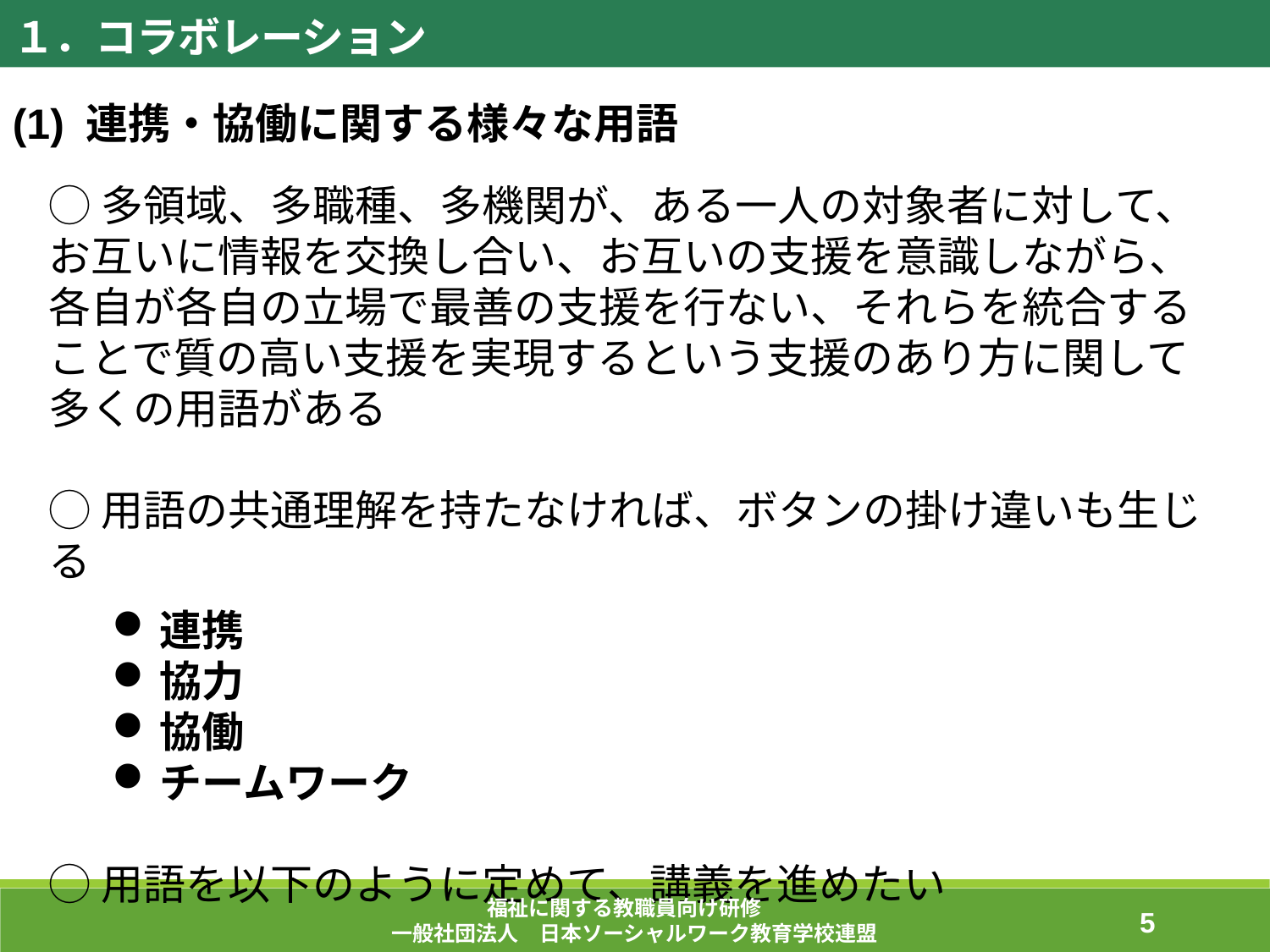

１．コラボレーション
(1) 連携・協働に関する様々な用語
◯多領域、多職種、多機関が、ある一人の対象者に対して、お互いに情報を交換し合い、お互いの支援を意識しながら、各自が各自の立場で最善の支援を行ない、それらを統合することで質の高い支援を実現するという支援のあり方に関して多くの用語がある

◯用語の共通理解を持たなければ、ボタンの掛け違いも生じる

連携
協力
協働
チームワーク

◯用語を以下のように定めて、講義を進めたい

福祉に関する教職員向け研修
一般社団法人　日本ソーシャルワーク教育学校連盟
5